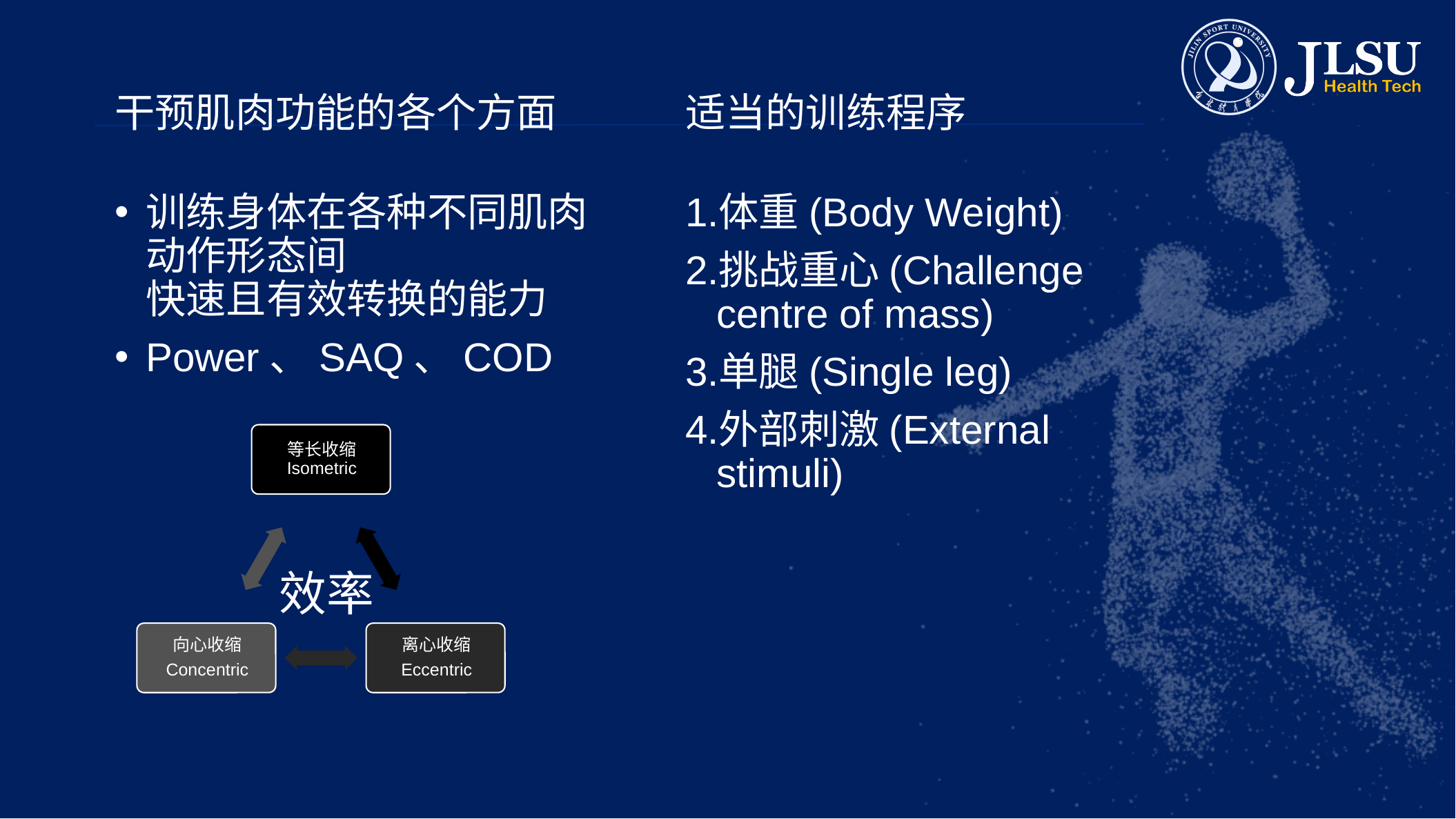

干预肌肉功能的各个方面
适当的训练程序
训练身体在各种不同肌肉动作形态间
快速且有效转换的能力
Power、SAQ、COD
体重(Body Weight)
挑战重心(Challenge centre of mass)
单腿(Single leg)
外部刺激(External stimuli)
等长收缩
Isometric

离心收缩
Eccentric

向心收缩
Concentric

效率